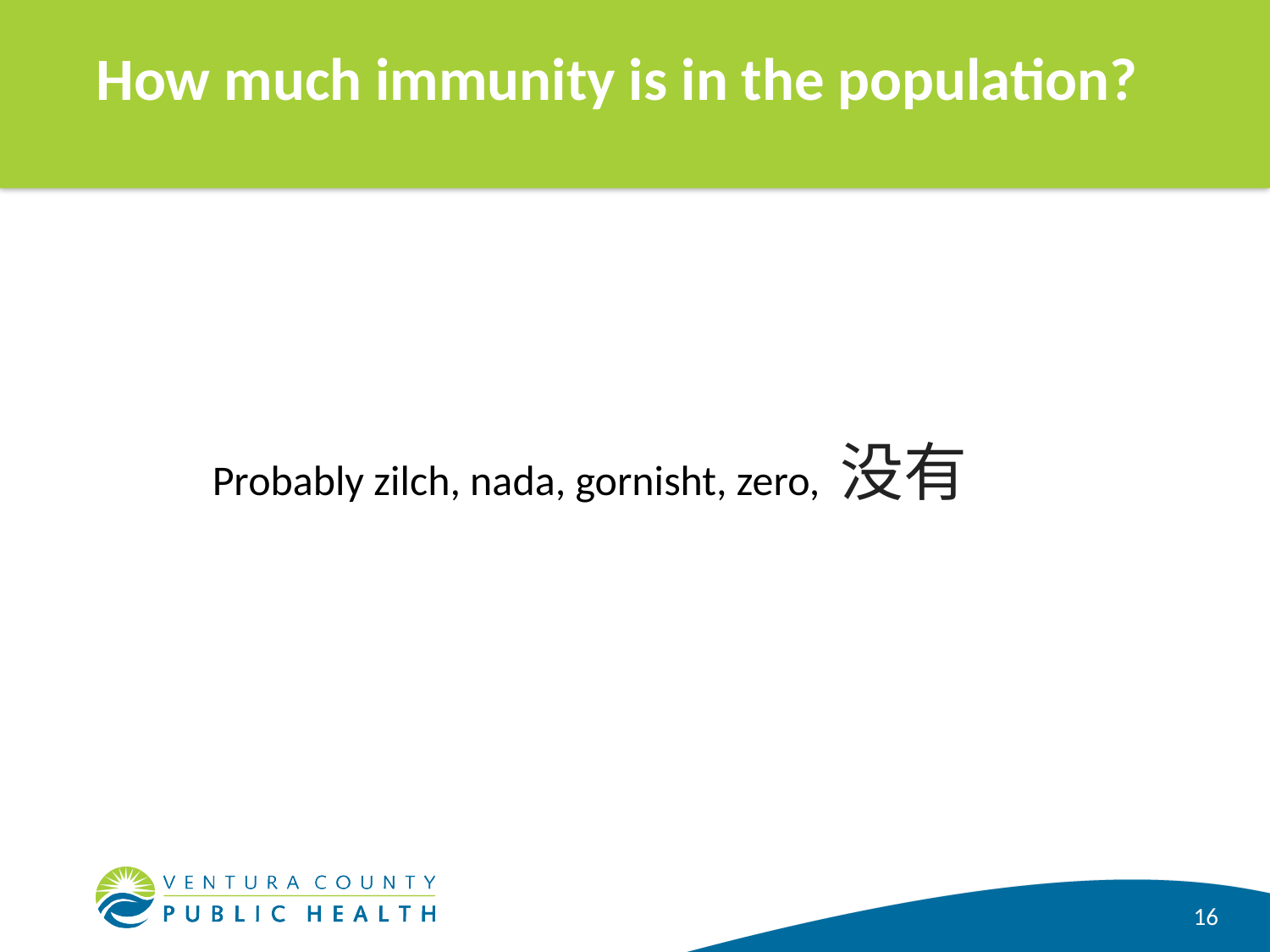

# How much immunity is in the population?
Probably zilch, nada, gornisht, zero, 没有